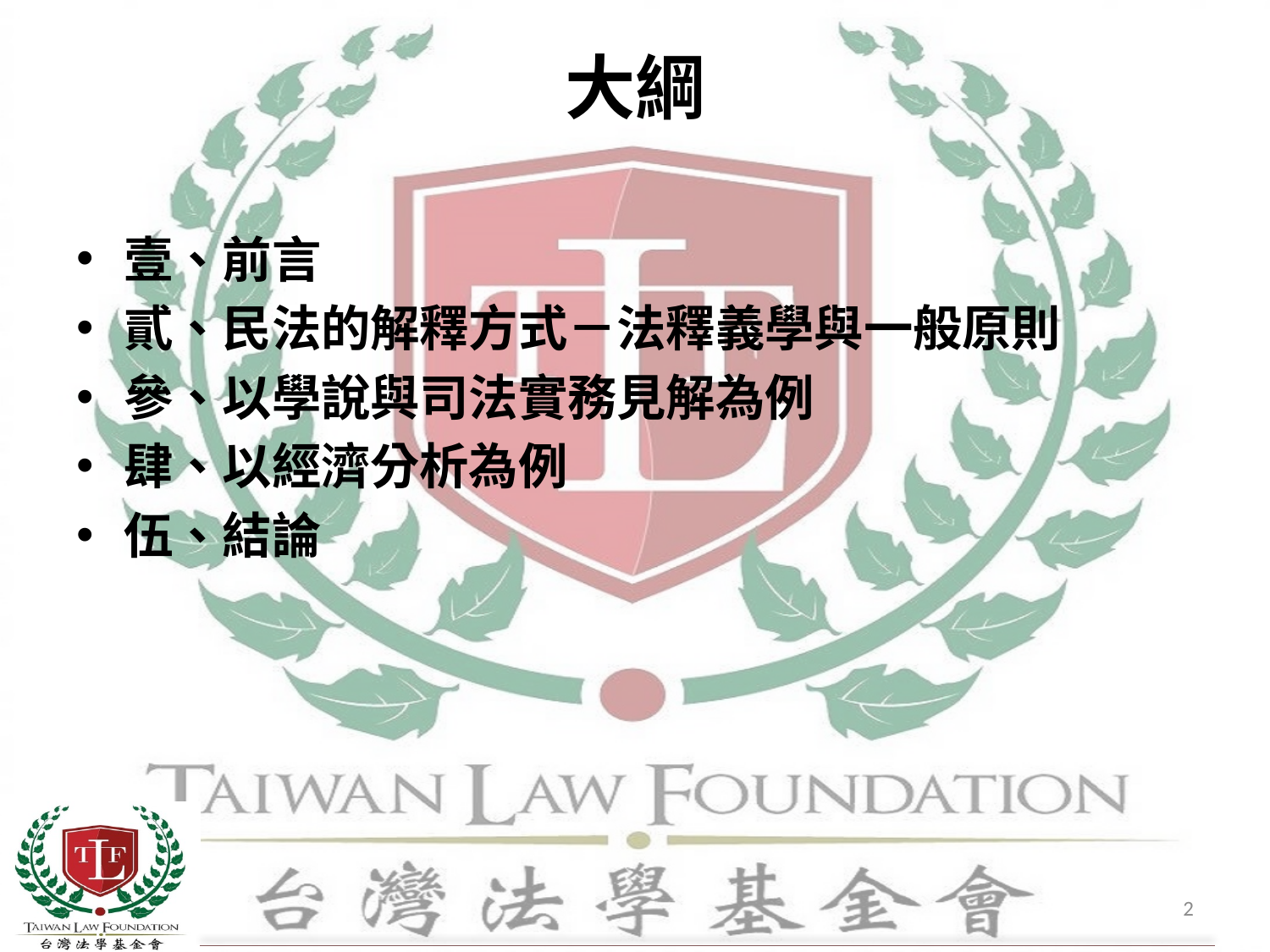

# 大綱
壹、前言
貳、民法的解釋方式－法釋義學與一般原則
參、以學說與司法實務見解為例
肆、以經濟分析為例
伍、結論
2